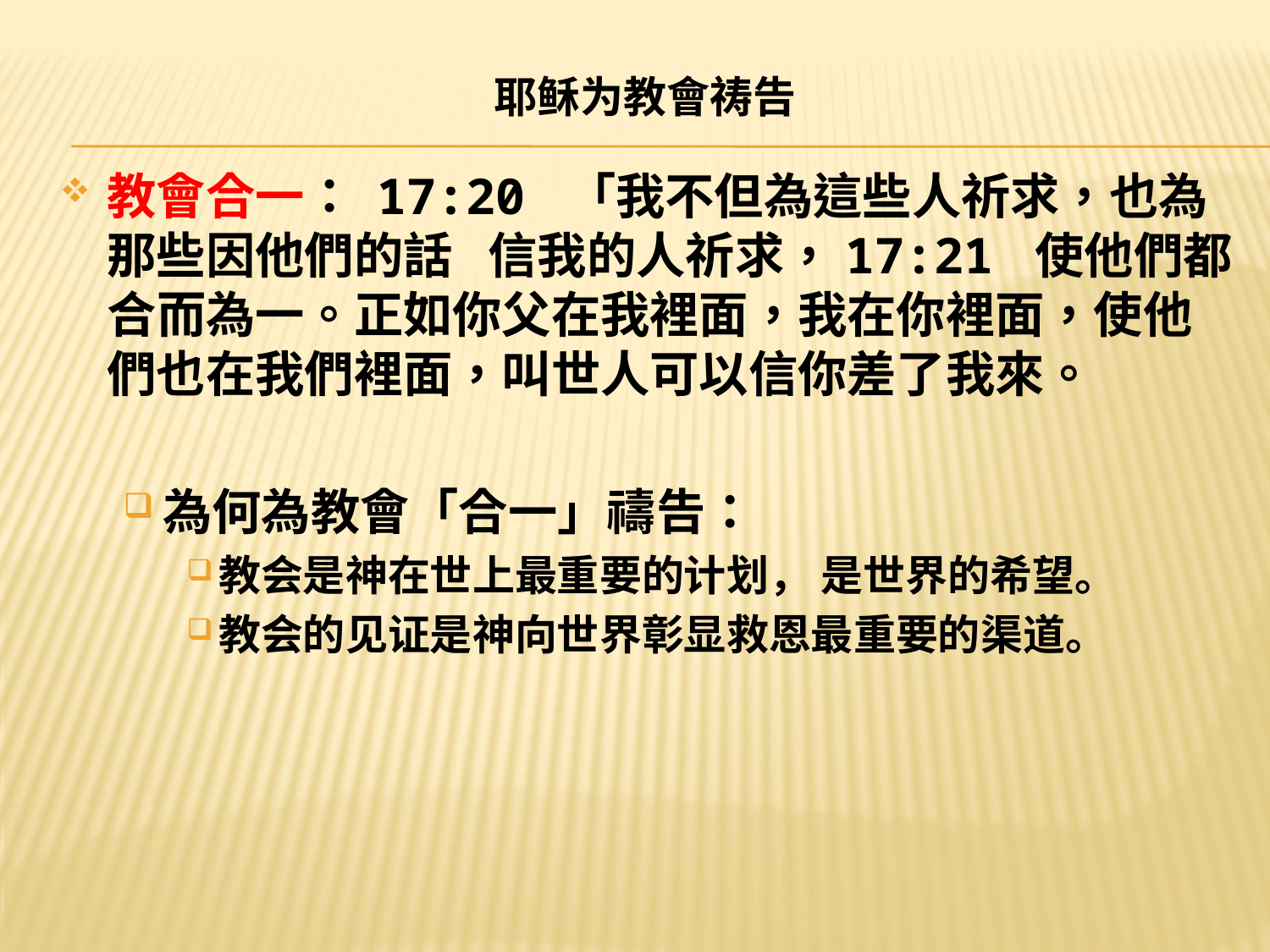

# 耶稣为教會祷告
教會合一： 17:20 「我不但為這些人祈求，也為那些因他們的話	信我的人祈求，17:21 使他們都合而為一。正如你父在我裡面，我在你裡面，使他們也在我們裡面，叫世人可以信你差了我來。

為何為教會「合一」禱告：
教会是神在世上最重要的计划， 是世界的希望。
教会的见证是神向世界彰显救恩最重要的渠道。